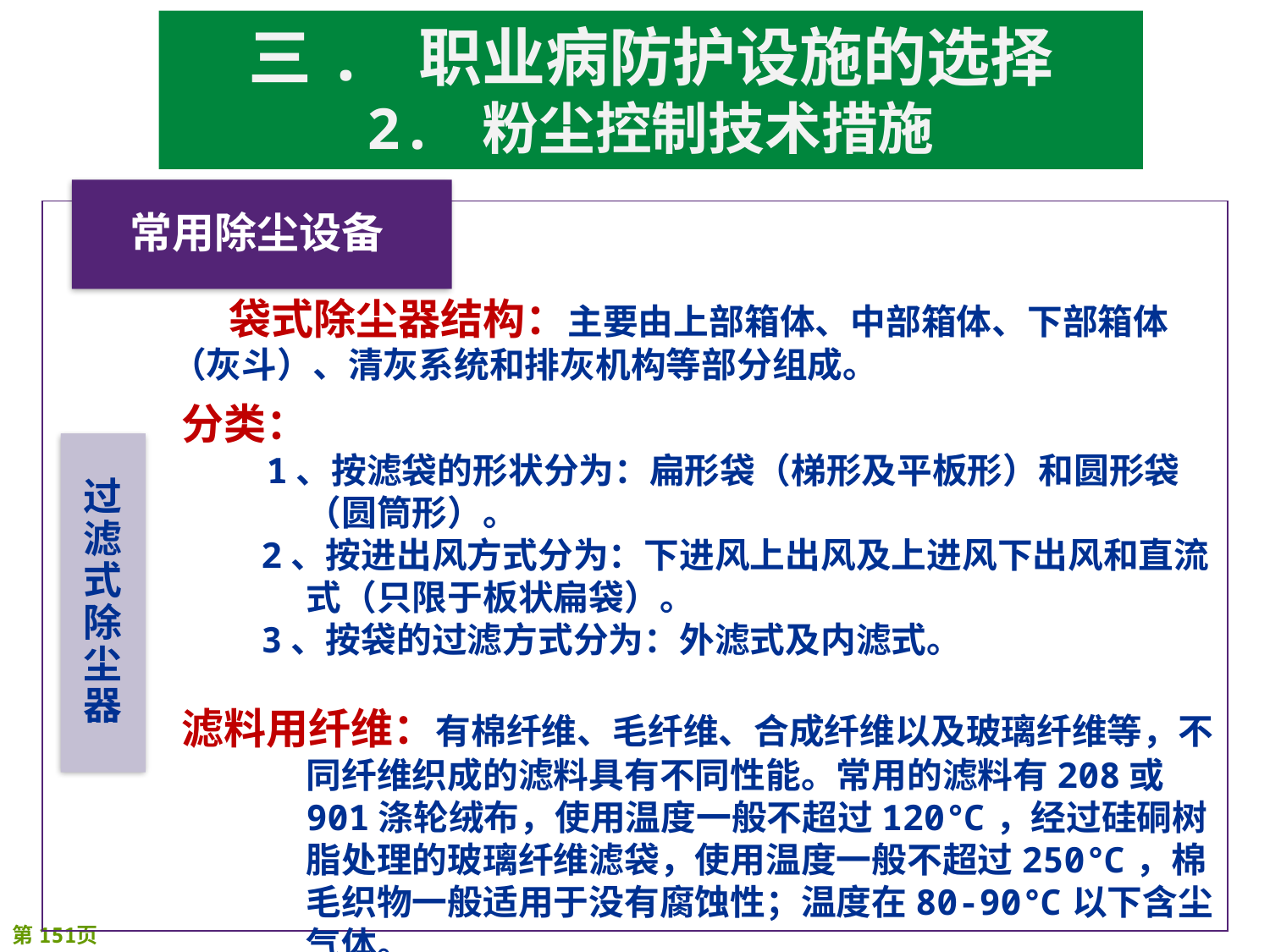

三. 职业病防护设施的选择
2. 粉尘控制技术措施
常用除尘设备

       袋式除尘器结构：主要由上部箱体、中部箱体、下部箱体（灰斗）、清灰系统和排灰机构等部分组成。
分类：
    1、按滤袋的形状分为：扁形袋（梯形及平板形）和圆形袋（圆筒形）。
　　2、按进出风方式分为：下进风上出风及上进风下出风和直流式（只限于板状扁袋）。
　　3、按袋的过滤方式分为：外滤式及内滤式。

滤料用纤维：有棉纤维、毛纤维、合成纤维以及玻璃纤维等，不同纤维织成的滤料具有不同性能。常用的滤料有208或901涤轮绒布，使用温度一般不超过120℃，经过硅硐树脂处理的玻璃纤维滤袋，使用温度一般不超过250℃，棉毛织物一般适用于没有腐蚀性；温度在80-90℃以下含尘气体。

过滤式除尘器